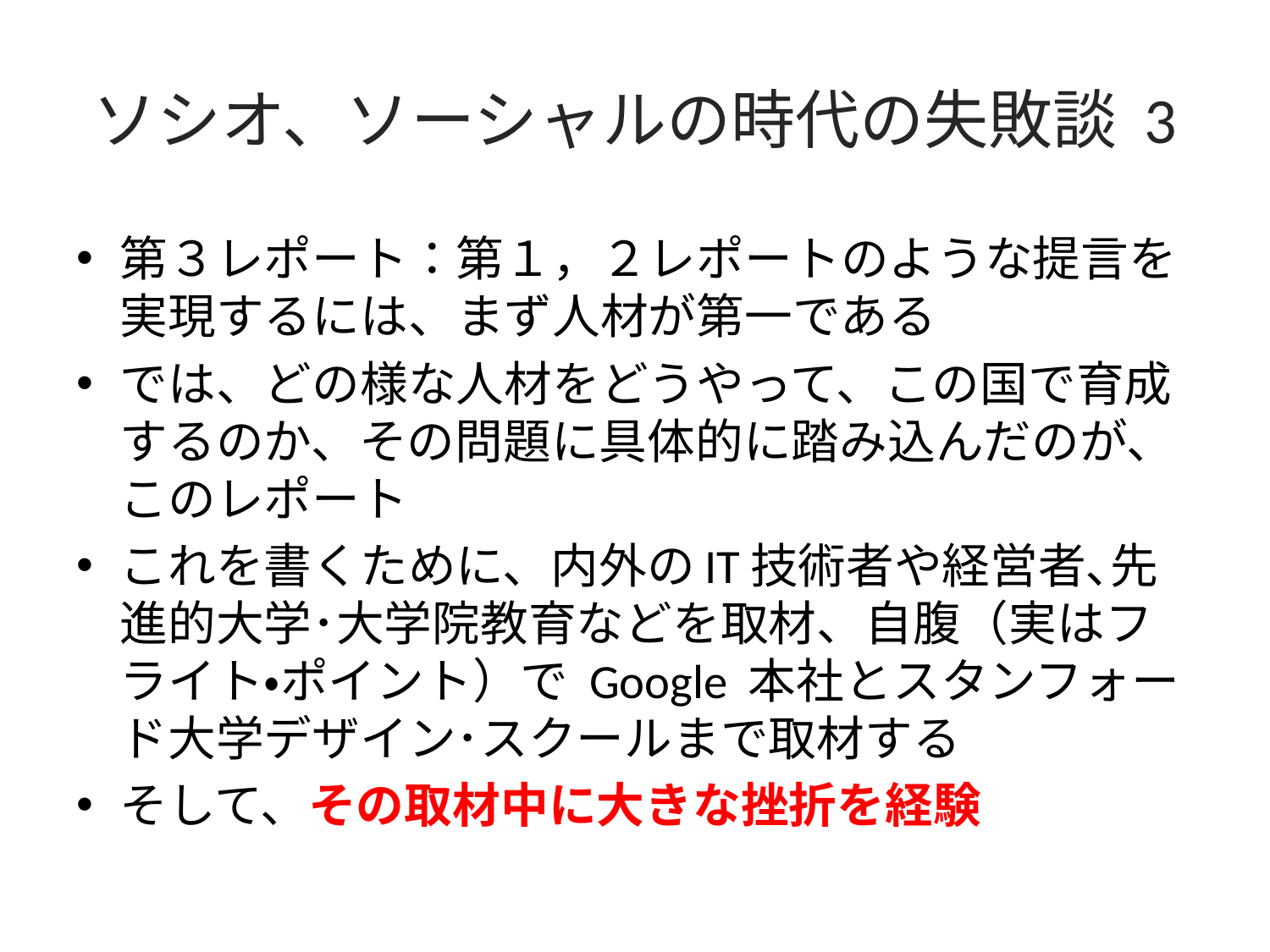

# ソシオ、ソーシャルの時代の失敗談 3
第３レポート：第１，２レポートのような提言を実現するには、まず人材が第一である
では、どの様な人材をどうやって、この国で育成するのか、その問題に具体的に踏み込んだのが、このレポート
これを書くために、内外のIT技術者や経営者､先進的大学･大学院教育などを取材、自腹（実はフライト・ポイント）で Google 本社とスタンフォード大学デザイン･スクールまで取材する
そして、その取材中に大きな挫折を経験